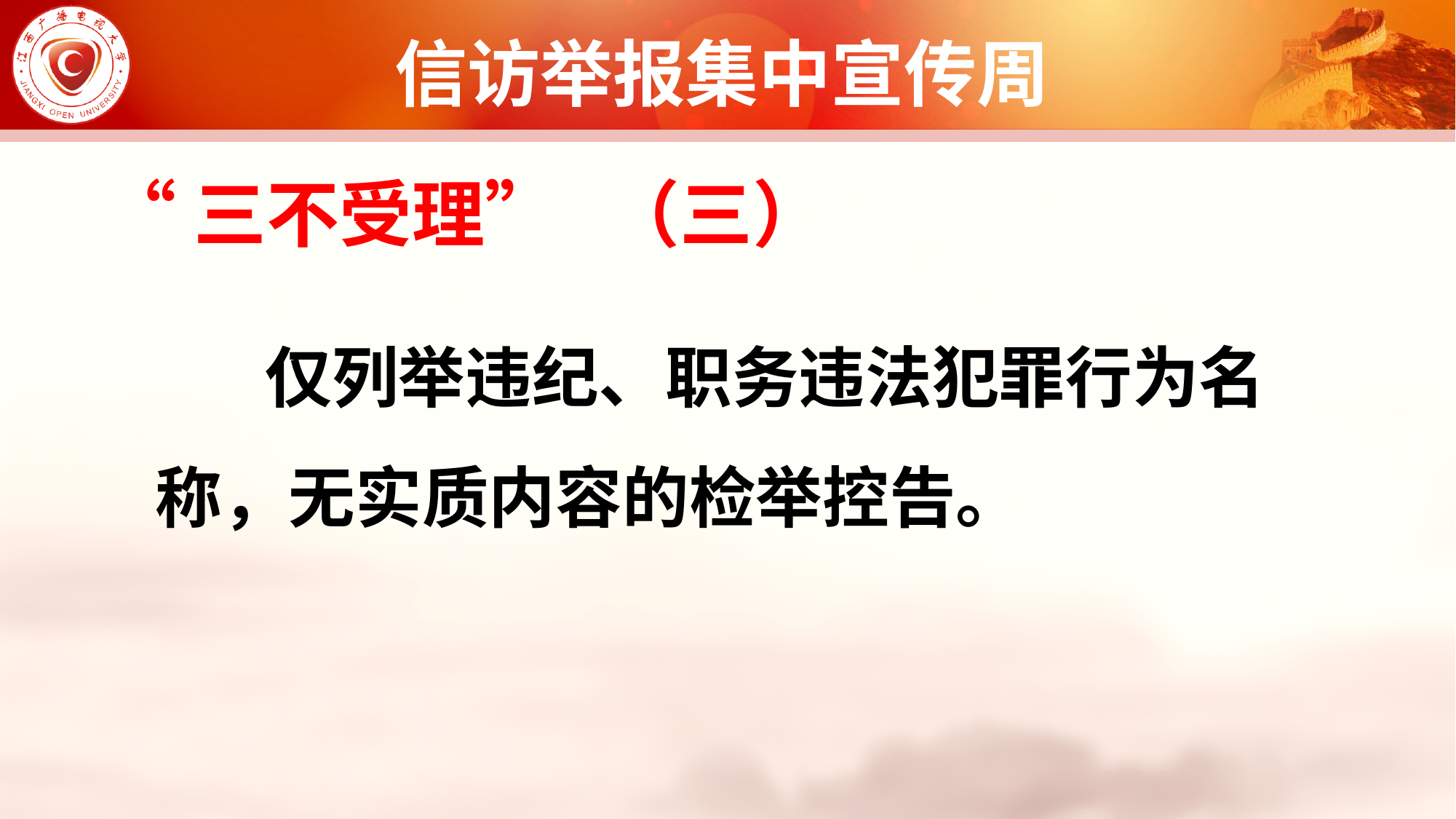

信访举报集中宣传周
“三不受理”   （三）

   仅列举违纪、职务违法犯罪行为名称，无实质内容的检举控告。